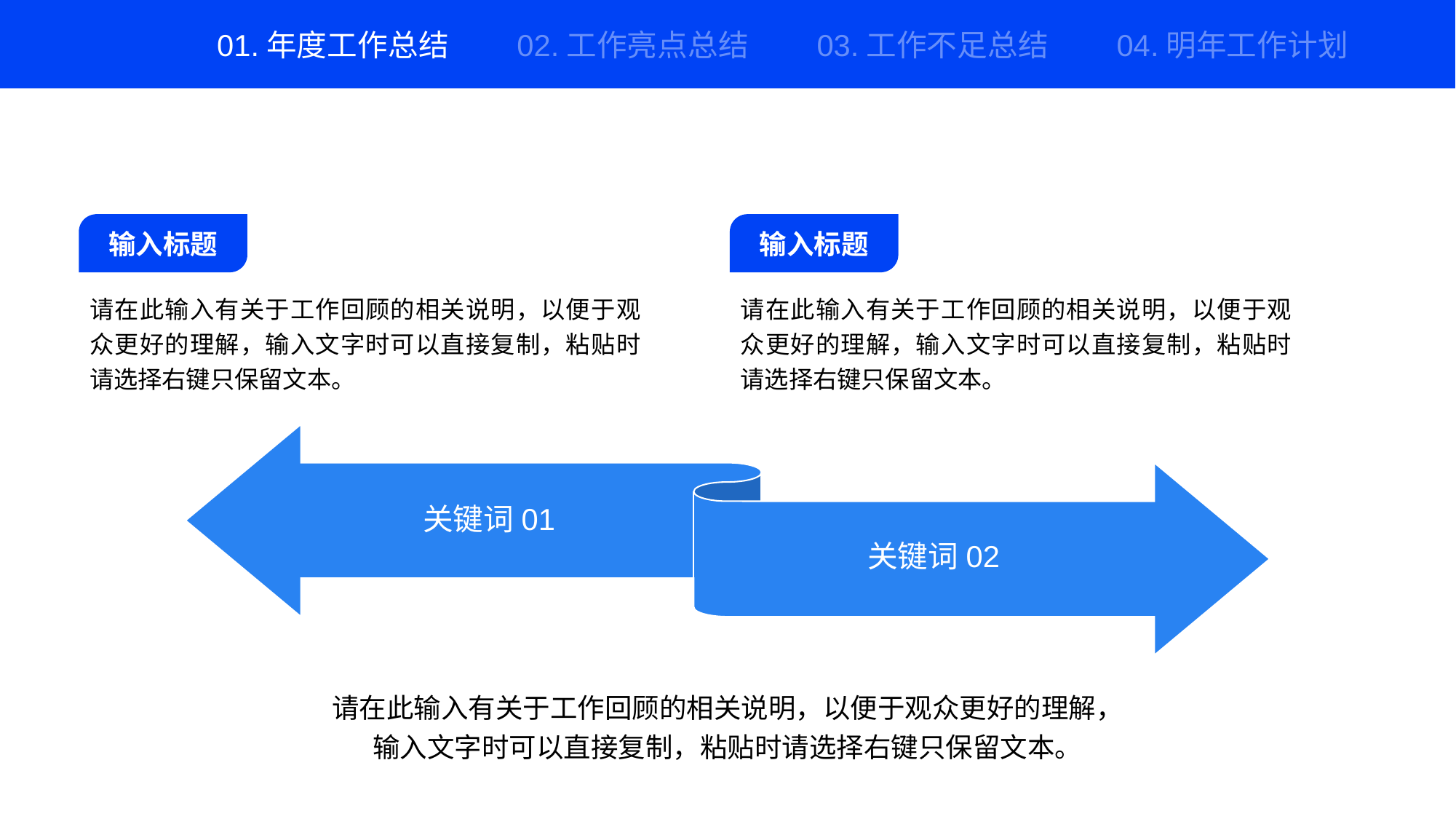

输入标题
输入标题
请在此输入有关于工作回顾的相关说明，以便于观众更好的理解，输入文字时可以直接复制，粘贴时请选择右键只保留文本。
请在此输入有关于工作回顾的相关说明，以便于观众更好的理解，输入文字时可以直接复制，粘贴时请选择右键只保留文本。

关键词01
关键词02
请在此输入有关于工作回顾的相关说明，以便于观众更好的理解，
输入文字时可以直接复制，粘贴时请选择右键只保留文本。